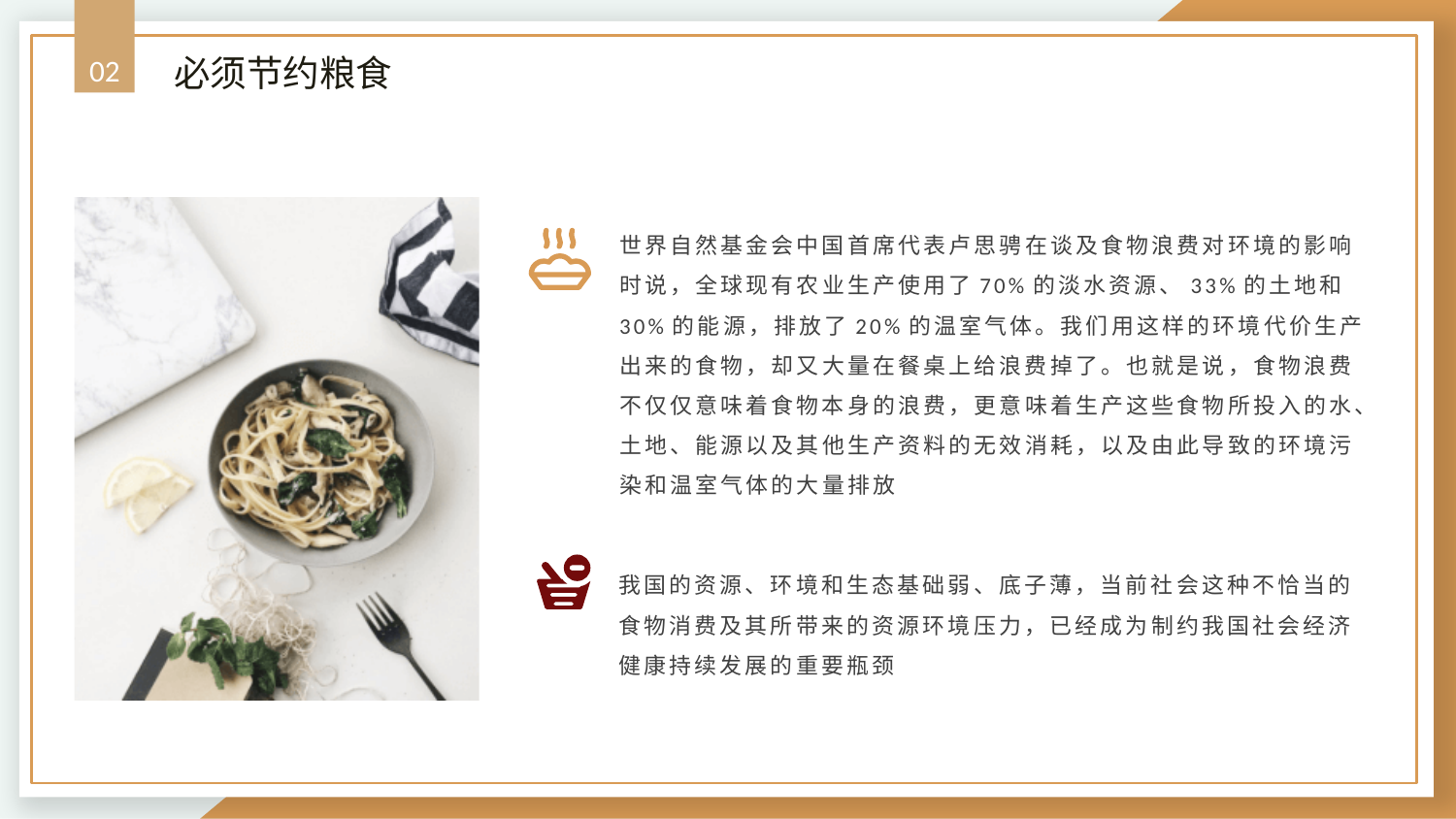

必须节约粮食
02

世界自然基金会中国首席代表卢思骋在谈及食物浪费对环境的影响时说，全球现有农业生产使用了70%的淡水资源、33%的土地和30%的能源，排放了20%的温室气体。我们用这样的环境代价生产出来的食物，却又大量在餐桌上给浪费掉了。也就是说，食物浪费不仅仅意味着食物本身的浪费，更意味着生产这些食物所投入的水、土地、能源以及其他生产资料的无效消耗，以及由此导致的环境污染和温室气体的大量排放

我国的资源、环境和生态基础弱、底子薄，当前社会这种不恰当的食物消费及其所带来的资源环境压力，已经成为制约我国社会经济健康持续发展的重要瓶颈